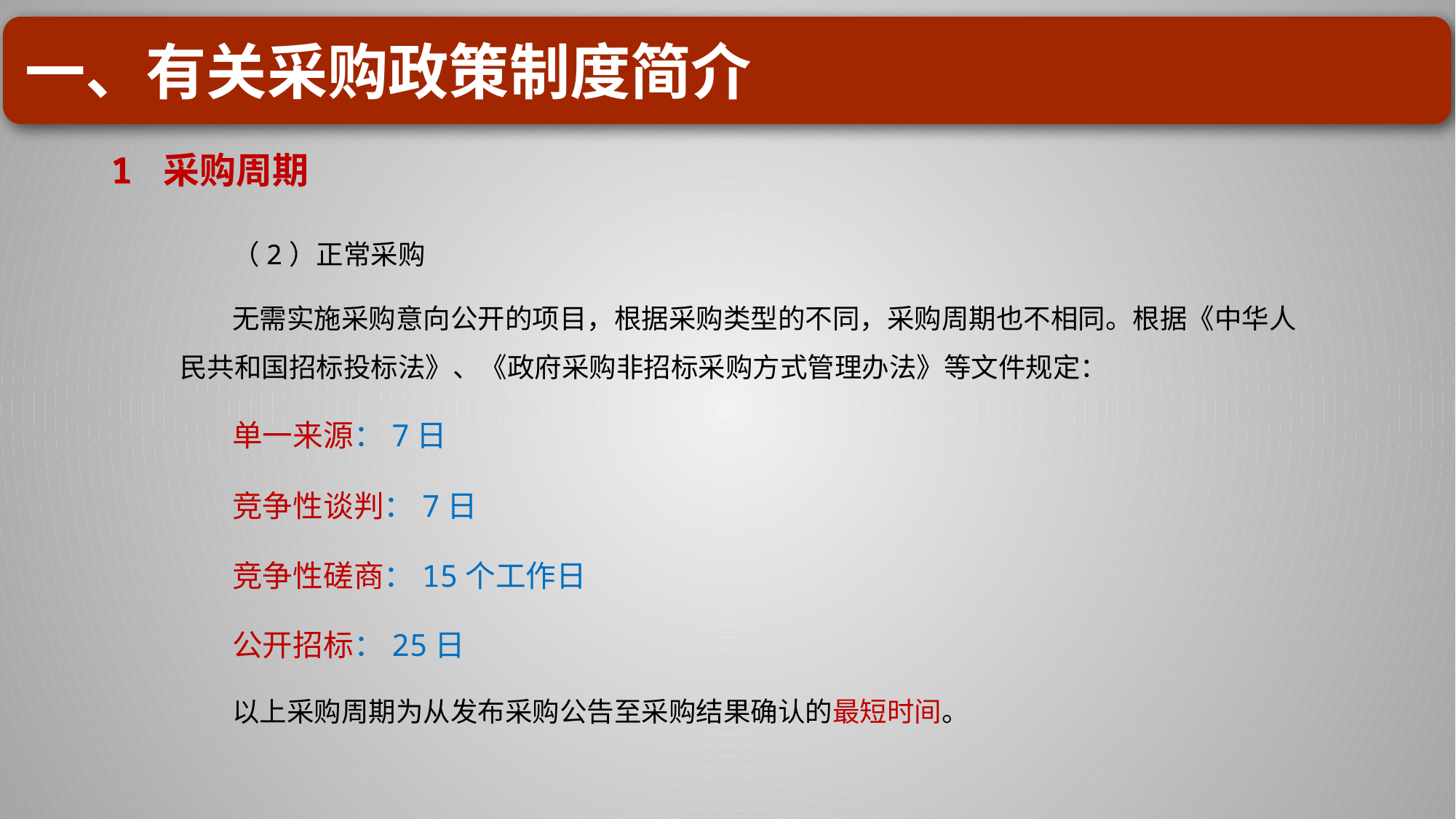

一、有关采购政策制度简介
# 1 采购周期
（2）正常采购
无需实施采购意向公开的项目，根据采购类型的不同，采购周期也不相同。根据《中华人民共和国招标投标法》、《政府采购非招标采购方式管理办法》等文件规定：
单一来源：7日
竞争性谈判：7日
竞争性磋商：15个工作日
公开招标：25日
以上采购周期为从发布采购公告至采购结果确认的最短时间。